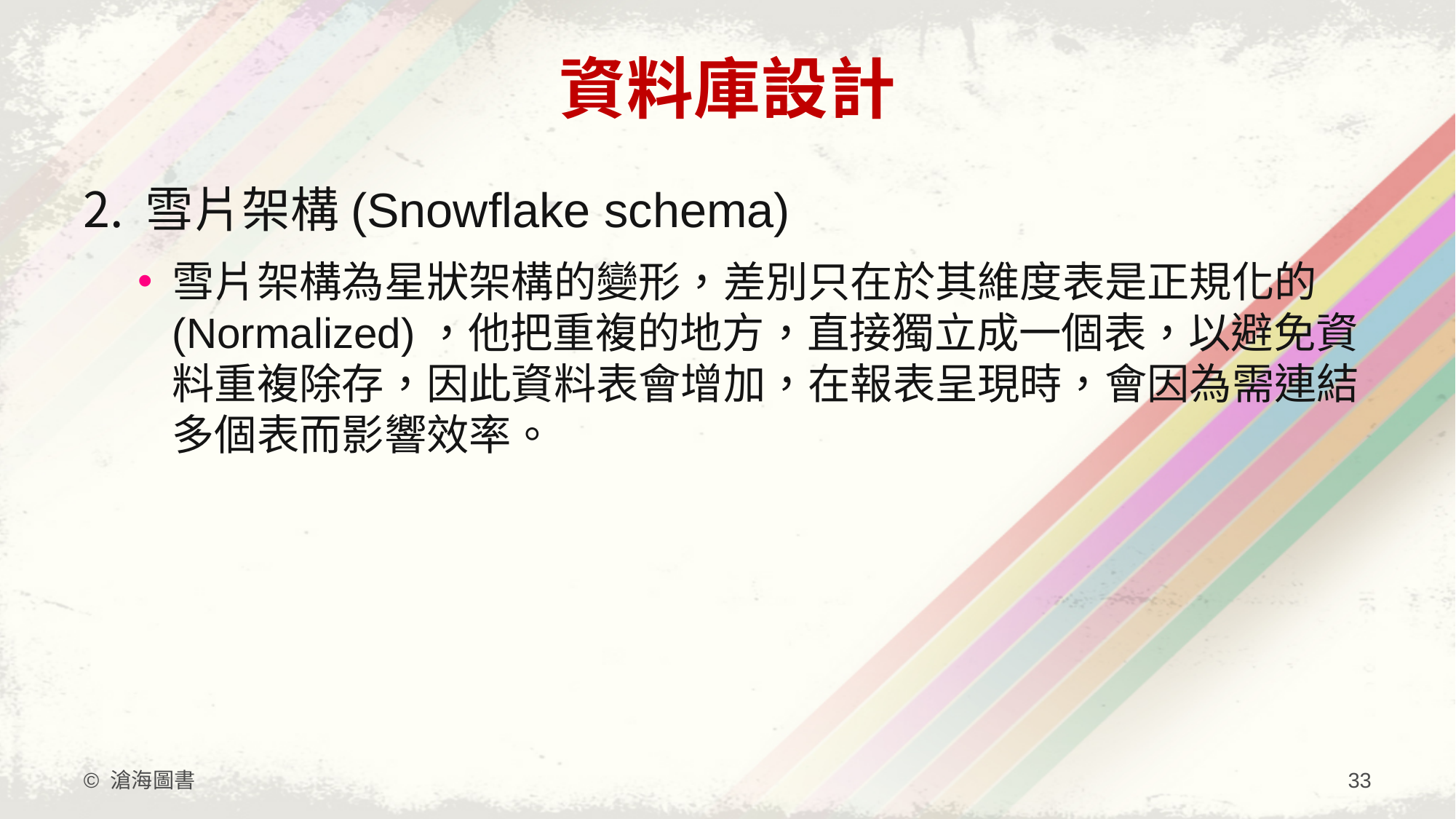

# 資料庫設計
雪片架構(Snowflake schema)
雪片架構為星狀架構的變形，差別只在於其維度表是正規化的(Normalized)，他把重複的地方，直接獨立成一個表，以避免資料重複除存，因此資料表會增加，在報表呈現時，會因為需連結多個表而影響效率。

© 滄海圖書

33